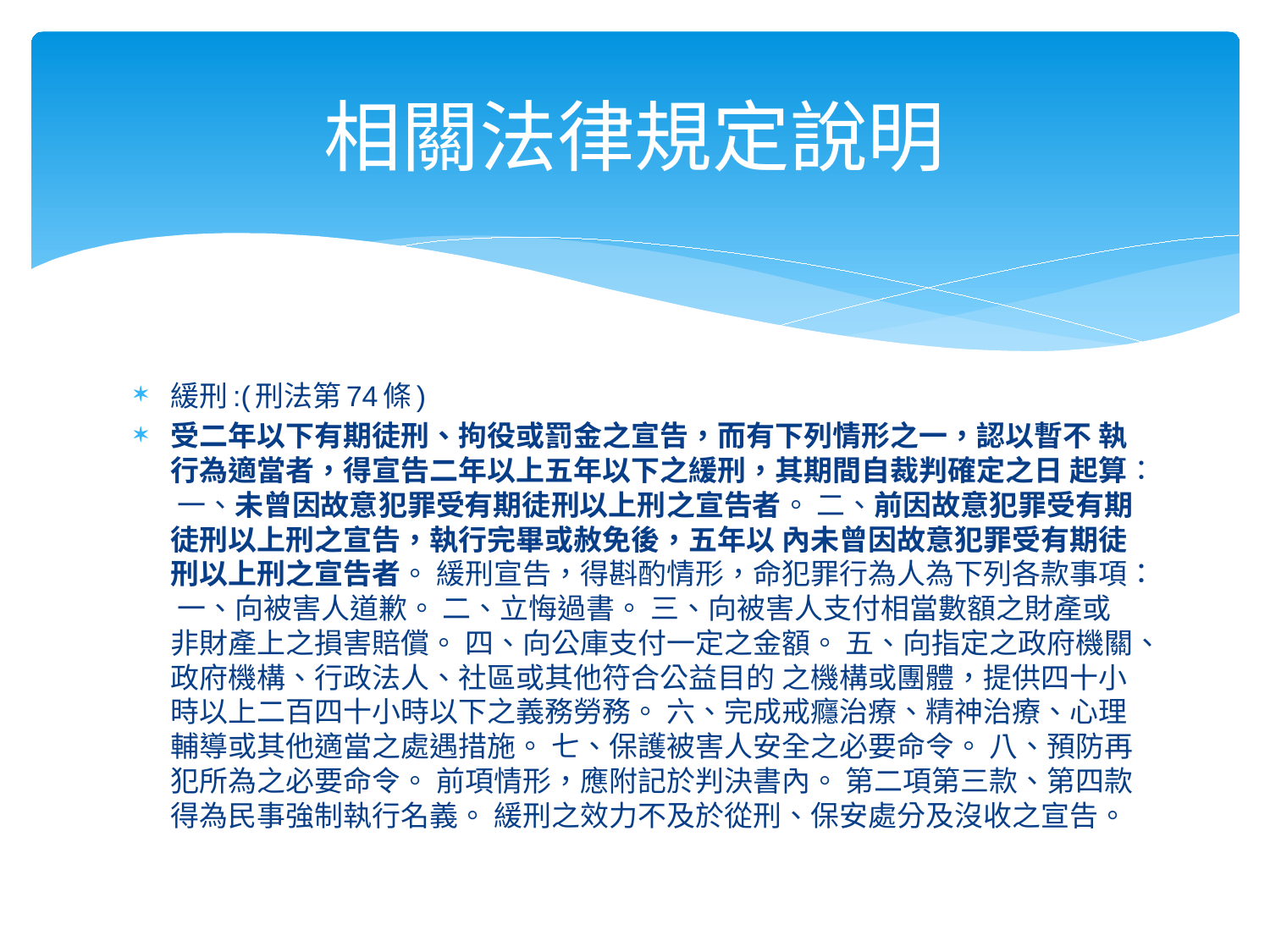

# 相關法律規定說明
緩刑:(刑法第74條)
受二年以下有期徒刑、拘役或罰金之宣告，而有下列情形之一，認以暫不 執行為適當者，得宣告二年以上五年以下之緩刑，其期間自裁判確定之日 起算： 一、未曾因故意犯罪受有期徒刑以上刑之宣告者。 二、前因故意犯罪受有期徒刑以上刑之宣告，執行完畢或赦免後，五年以 內未曾因故意犯罪受有期徒刑以上刑之宣告者。 緩刑宣告，得斟酌情形，命犯罪行為人為下列各款事項： 一、向被害人道歉。 二、立悔過書。 三、向被害人支付相當數額之財產或非財產上之損害賠償。 四、向公庫支付一定之金額。 五、向指定之政府機關、政府機構、行政法人、社區或其他符合公益目的 之機構或團體，提供四十小時以上二百四十小時以下之義務勞務。 六、完成戒癮治療、精神治療、心理輔導或其他適當之處遇措施。 七、保護被害人安全之必要命令。 八、預防再犯所為之必要命令。 前項情形，應附記於判決書內。 第二項第三款、第四款得為民事強制執行名義。 緩刑之效力不及於從刑、保安處分及沒收之宣告。